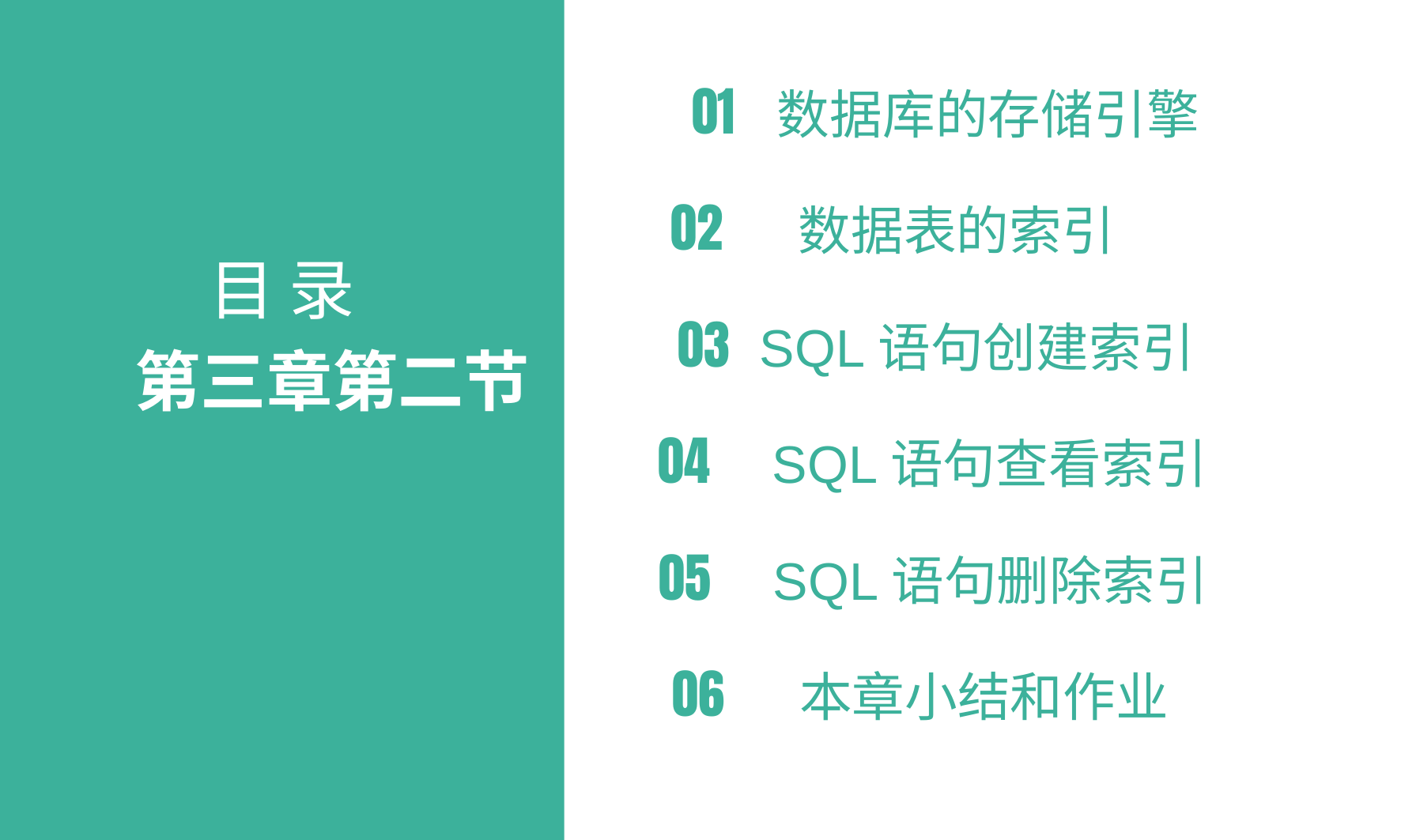

01  数据库的存储引擎
02     数据表的索引
目 录
03  SQL语句创建索引
第三章第二节
04     SQL语句查看索引
05     SQL语句删除索引

06     本章小结和作业